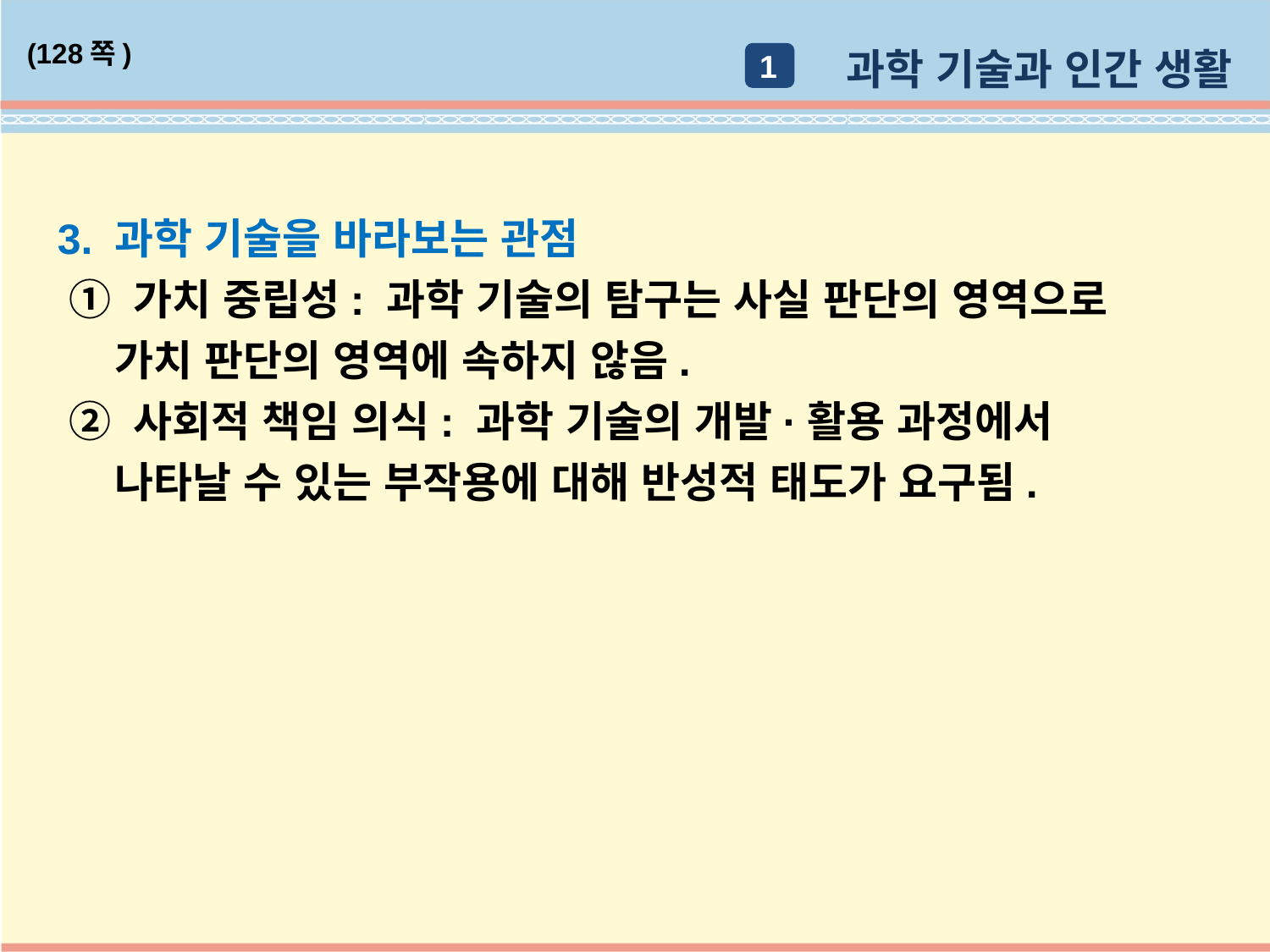

과학 기술과 인간 생활
(128쪽)
1
3. 과학 기술을 바라보는 관점
 ① 가치 중립성: 과학 기술의 탐구는 사실 판단의 영역으로
    가치 판단의 영역에 속하지 않음.
 ② 사회적 책임 의식: 과학 기술의 개발·활용 과정에서
    나타날 수 있는 부작용에 대해 반성적 태도가 요구됨.